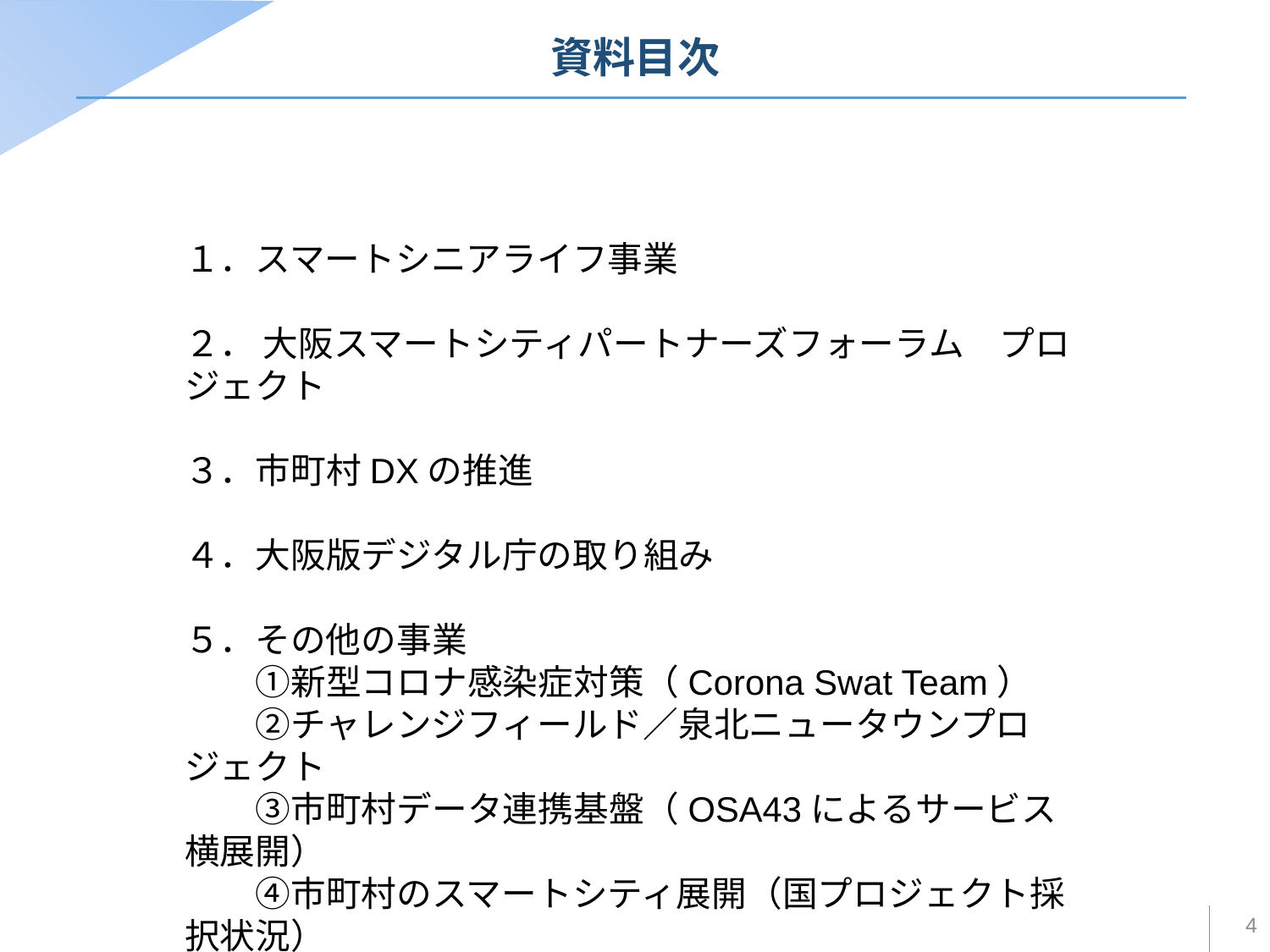

# 資料目次
１．スマートシニアライフ事業

２． 大阪スマートシティパートナーズフォーラム　プロジェクト

３．市町村DXの推進

４．大阪版デジタル庁の取り組み

５．その他の事業
　　①新型コロナ感染症対策（Corona Swat Team）
　　②チャレンジフィールド／泉北ニュータウンプロジェクト
　　③市町村データ連携基盤（OSA43によるサービス横展開）
　　④市町村のスマートシティ展開（国プロジェクト採択状況）
4